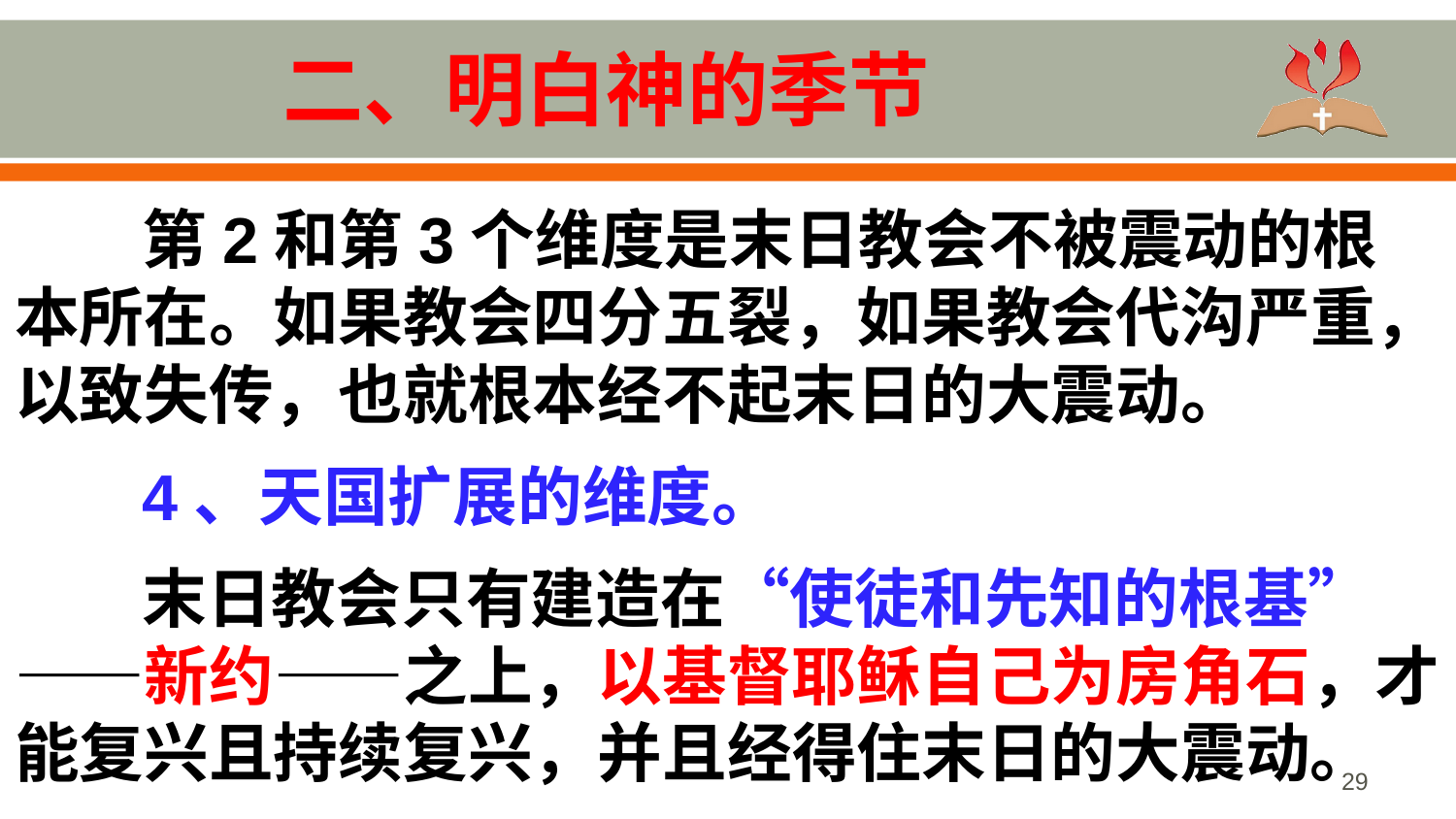

# 二、明白神的季节
第2和第3个维度是末日教会不被震动的根本所在。如果教会四分五裂，如果教会代沟严重，以致失传，也就根本经不起末日的大震动。
4、天国扩展的维度。
末日教会只有建造在“使徒和先知的根基”——新约——之上，以基督耶稣自己为房角石，才能复兴且持续复兴，并且经得住末日的大震动。

29